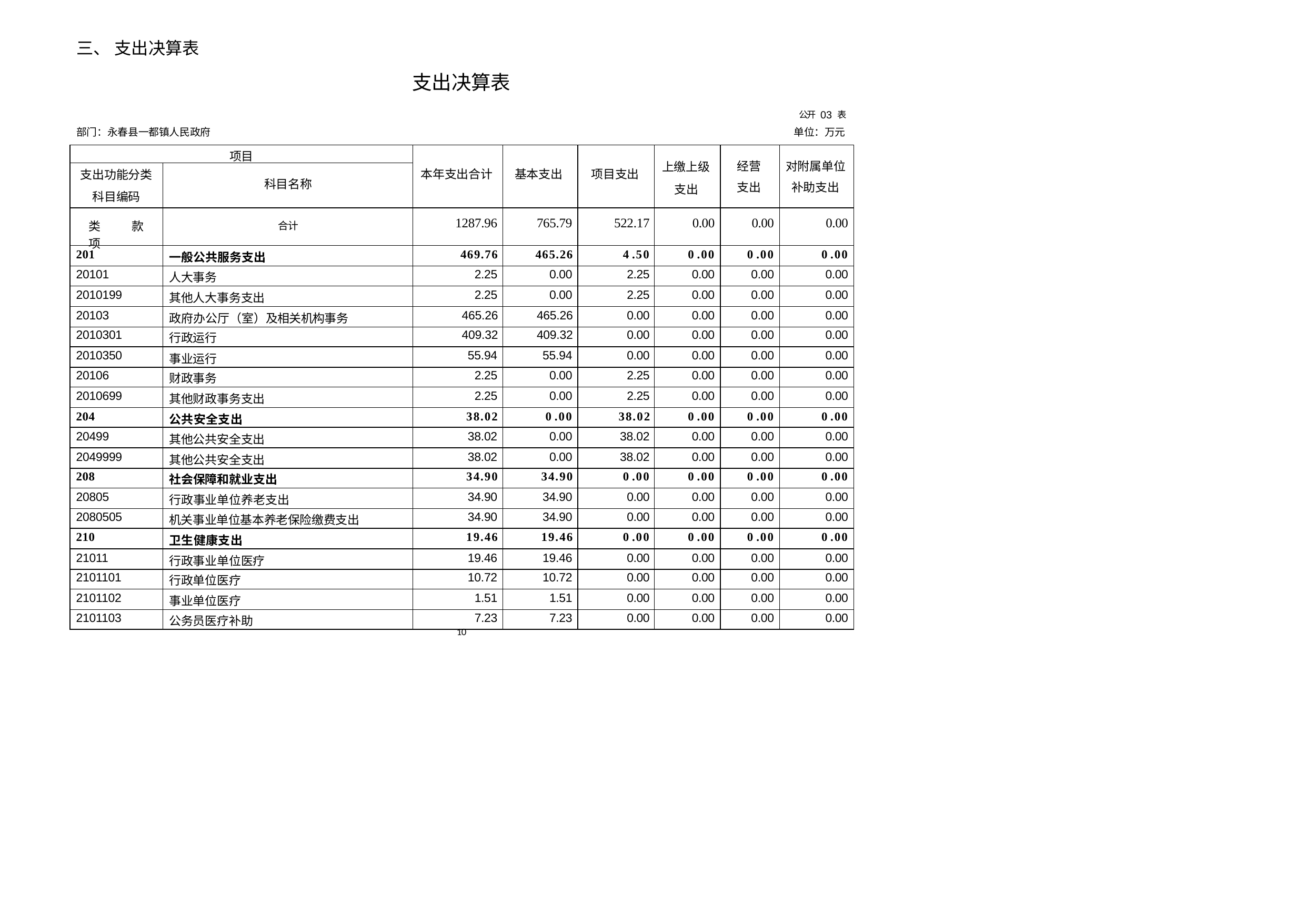

三、 支出决算表
支出决算表
公开 03 表
部门：永春县一都镇人民政府
单位：万元
| 项目 |  | 本年支出合计 | 基本支出 | 项目支出 | 上缴上级支出 | 经营支出 | 对附属单位补助支出 |
| --- | --- | --- | --- | --- | --- | --- | --- |
| 支出功能分类 科目编码 | 科目名称 |  |  |  |  |  |  |
| 类 款 项 | 合计 | 1287.96 | 765.79 | 522.17 | 0.00 | 0.00 | 0.00 |
| 201 | 一般公共服务支出 | 469.76 | 465.26 | 4 .50 | 0 .00 | 0 .00 | 0 .00 |
| 20101 | 人大事务 | 2.25 | 0.00 | 2.25 | 0.00 | 0.00 | 0.00 |
| 2010199 | 其他人大事务支出 | 2.25 | 0.00 | 2.25 | 0.00 | 0.00 | 0.00 |
| 20103 | 政府办公厅（室）及相关机构事务 | 465.26 | 465.26 | 0.00 | 0.00 | 0.00 | 0.00 |
| 2010301 | 行政运行 | 409.32 | 409.32 | 0.00 | 0.00 | 0.00 | 0.00 |
| 2010350 | 事业运行 | 55.94 | 55.94 | 0.00 | 0.00 | 0.00 | 0.00 |
| 20106 | 财政事务 | 2.25 | 0.00 | 2.25 | 0.00 | 0.00 | 0.00 |
| 2010699 | 其他财政事务支出 | 2.25 | 0.00 | 2.25 | 0.00 | 0.00 | 0.00 |
| 204 | 公共安全支出 | 38.02 | 0 .00 | 38.02 | 0 .00 | 0 .00 | 0 .00 |
| 20499 | 其他公共安全支出 | 38.02 | 0.00 | 38.02 | 0.00 | 0.00 | 0.00 |
| 2049999 | 其他公共安全支出 | 38.02 | 0.00 | 38.02 | 0.00 | 0.00 | 0.00 |
| 208 | 社会保障和就业支出 | 34.90 | 34.90 | 0 .00 | 0 .00 | 0 .00 | 0 .00 |
| 20805 | 行政事业单位养老支出 | 34.90 | 34.90 | 0.00 | 0.00 | 0.00 | 0.00 |
| 2080505 | 机关事业单位基本养老保险缴费支出 | 34.90 | 34.90 | 0.00 | 0.00 | 0.00 | 0.00 |
| 210 | 卫生健康支出 | 19.46 | 19.46 | 0 .00 | 0 .00 | 0 .00 | 0 .00 |
| 21011 | 行政事业单位医疗 | 19.46 | 19.46 | 0.00 | 0.00 | 0.00 | 0.00 |
| 2101101 | 行政单位医疗 | 10.72 | 10.72 | 0.00 | 0.00 | 0.00 | 0.00 |
| 2101102 | 事业单位医疗 | 1.51 | 1.51 | 0.00 | 0.00 | 0.00 | 0.00 |
| 2101103 | 公务员医疗补助 | 7.23 | 7.23 | 0.00 | 0.00 | 0.00 | 0.00 |
10